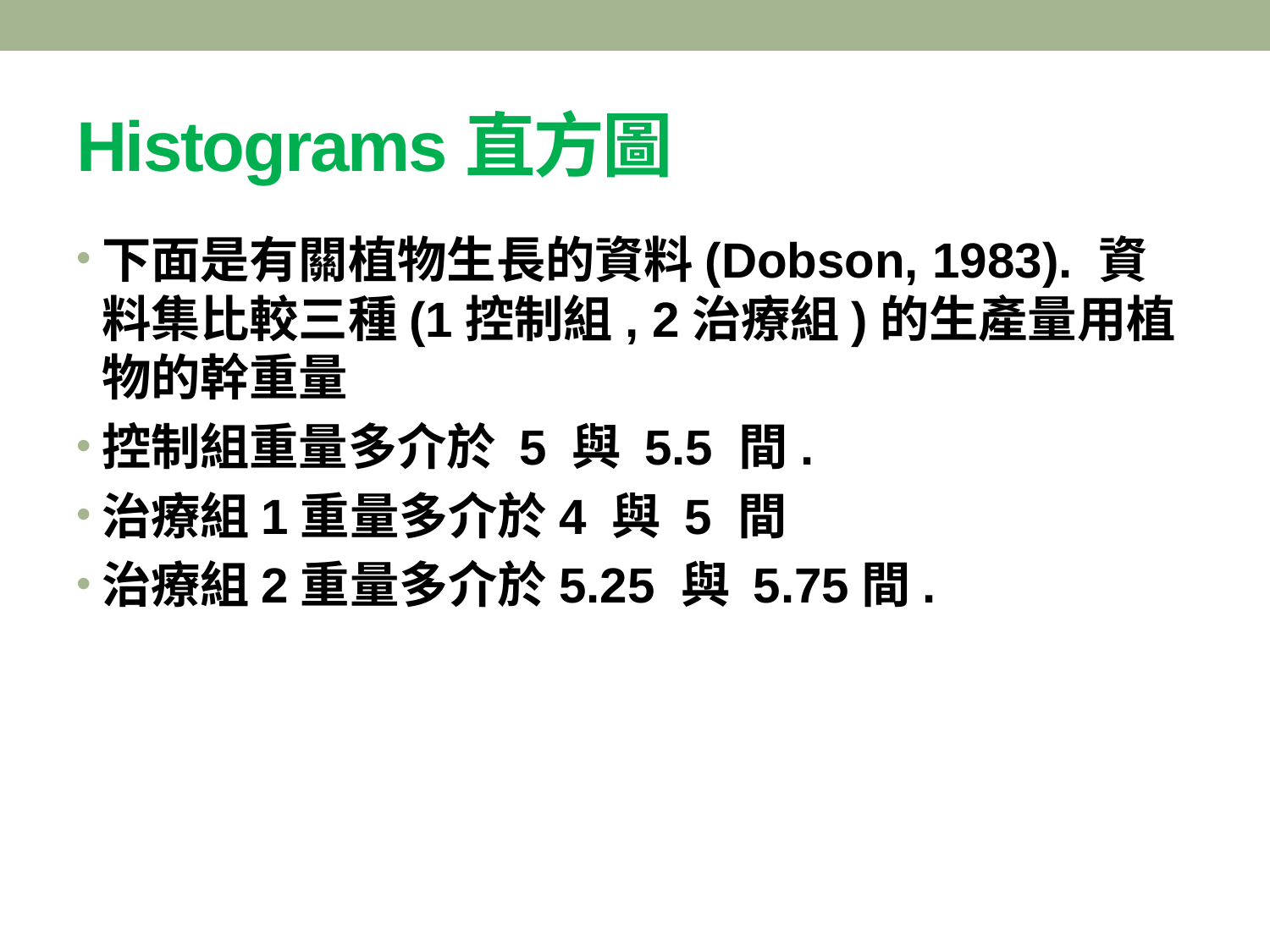

# Histograms直方圖
下面是有關植物生長的資料(Dobson, 1983). 資料集比較三種(1控制組, 2治療組)的生產量用植物的幹重量
控制組重量多介於 5 與 5.5 間.
治療組1重量多介於4 與 5 間
治療組2重量多介於5.25 與 5.75間.